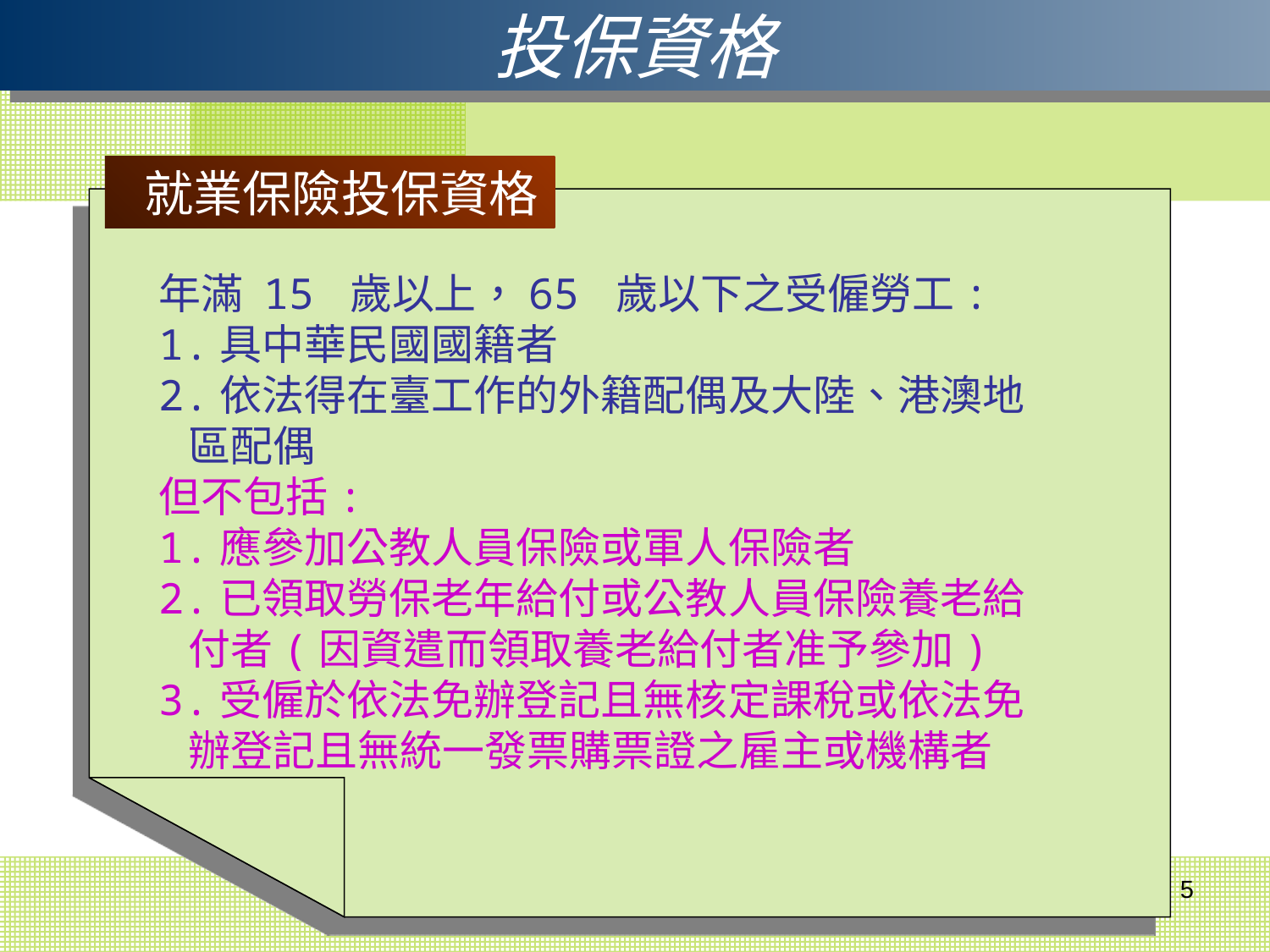

投保資格
 就業保險投保資格

年滿 15 歲以上，65 歲以下之受僱勞工:
1.具中華民國國籍者
2.依法得在臺工作的外籍配偶及大陸、港澳地
  區配偶
但不包括:
1.應參加公教人員保險或軍人保險者
2.已領取勞保老年給付或公教人員保險養老給
  付者(因資遣而領取養老給付者准予參加)
3.受僱於依法免辦登記且無核定課稅或依法免
  辦登記且無統一發票購票證之雇主或機構者

5